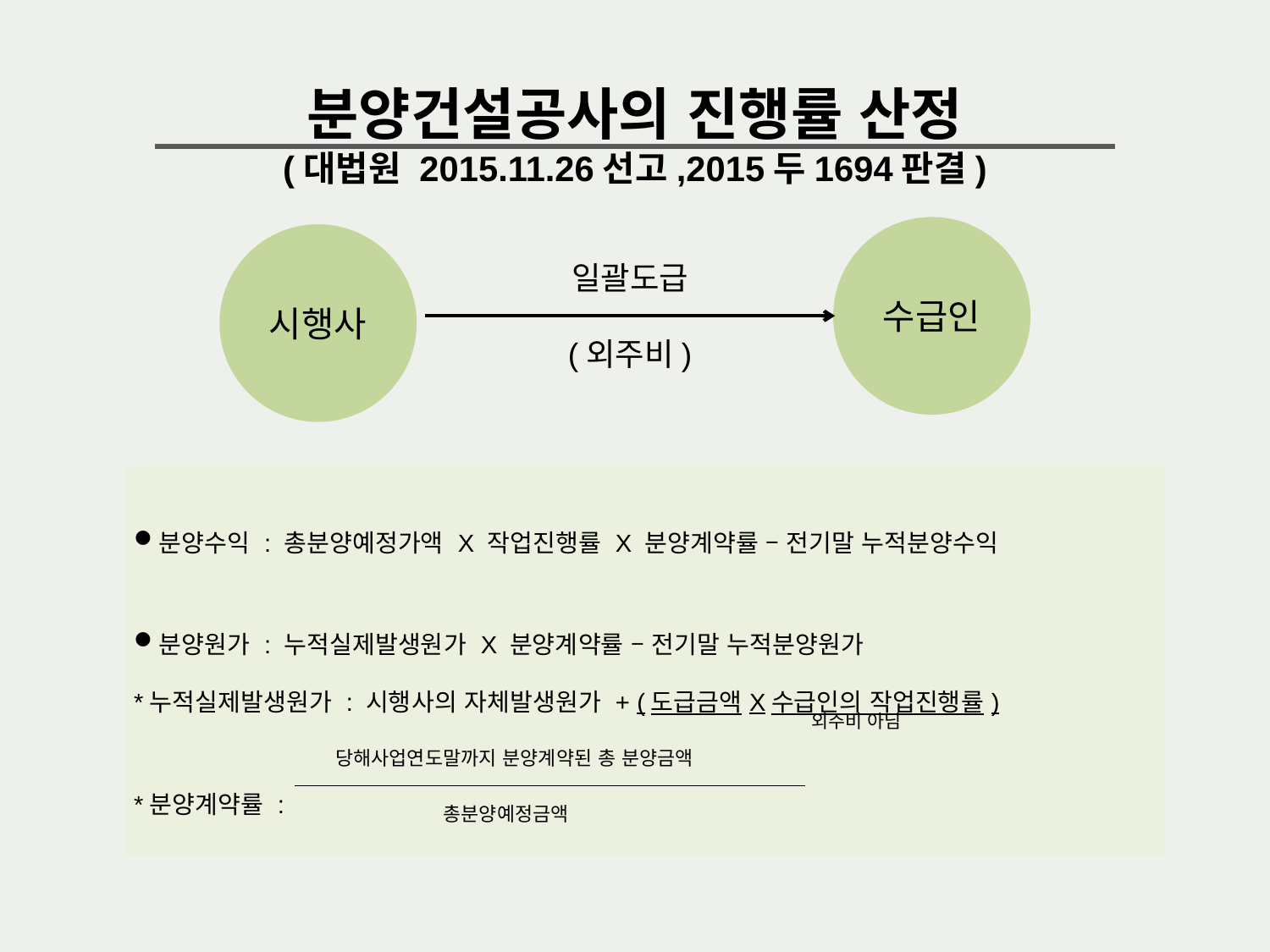

분양건설공사의 진행률 산정
(대법원 2015.11.26선고,2015두1694판결)
수급인
시행사
일괄도급

(외주비)
| 분양수익 : 총분양예정가액 X 작업진행률 X 분양계약률 – 전기말 누적분양수익 분양원가 : 누적실제발생원가 X 분양계약률 – 전기말 누적분양원가 \*누적실제발생원가 : 시행사의 자체발생원가 + (도급금액X수급인의 작업진행률) \*분양계약률 : |
| --- |

외주비 아님
당해사업연도말까지 분양계약된 총 분양금액
총분양예정금액